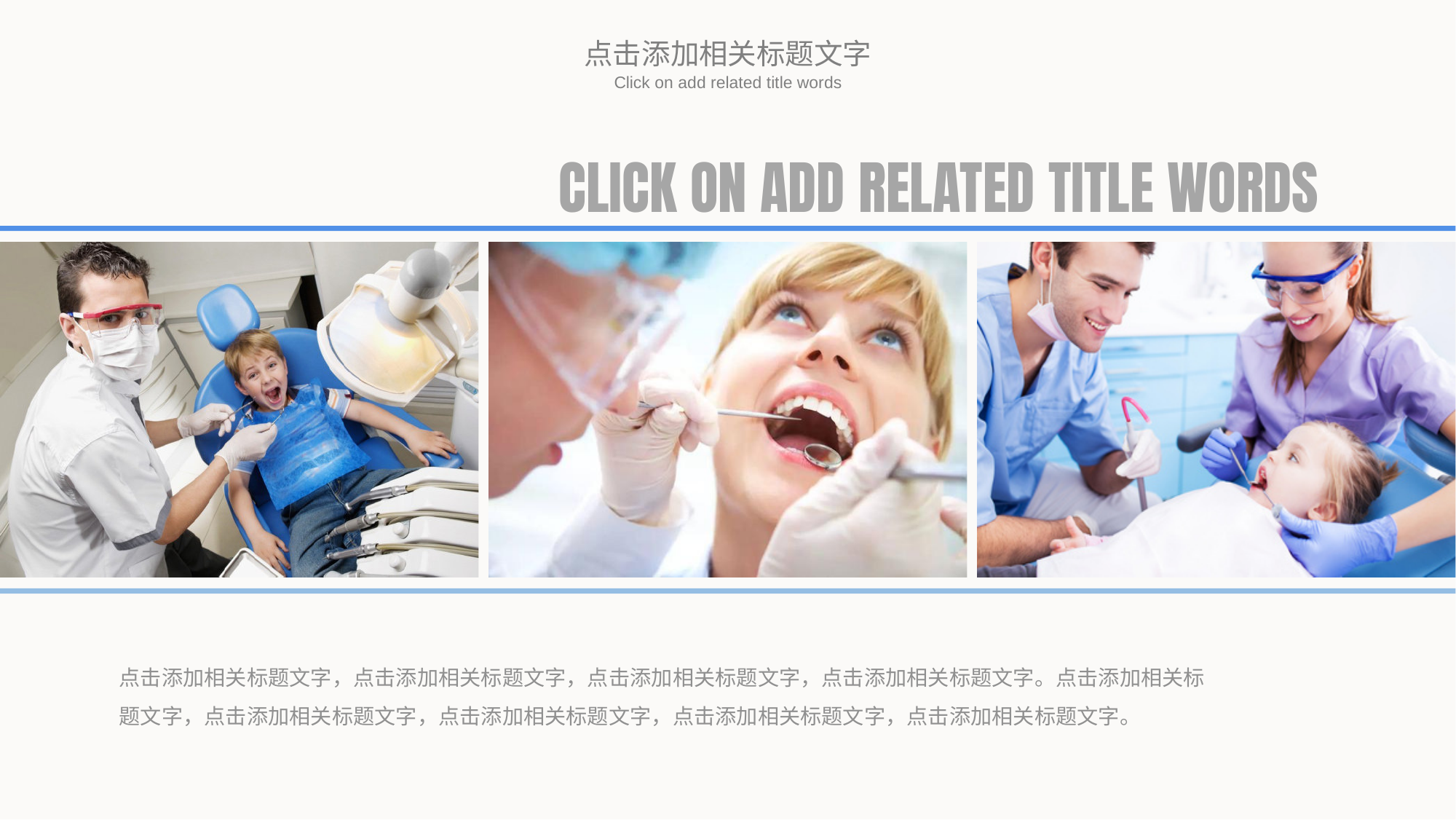

点击添加相关标题文字
Click on add related title words
CLICK ON ADD RELATED TITLE WORDS

点击添加相关标题文字，点击添加相关标题文字，点击添加相关标题文字，点击添加相关标题文字。点击添加相关标题文字，点击添加相关标题文字，点击添加相关标题文字，点击添加相关标题文字，点击添加相关标题文字。